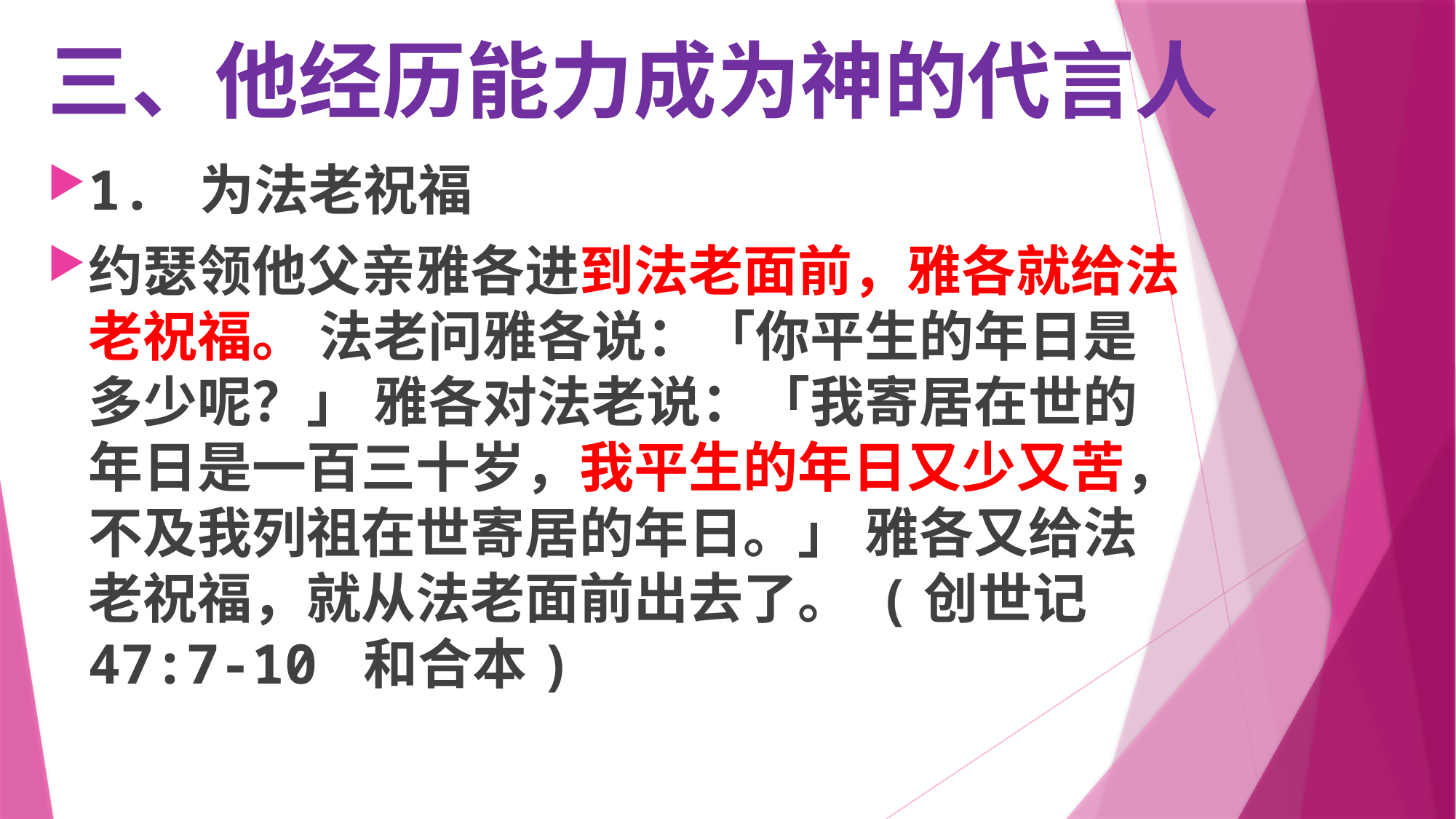

# 三、他经历能力成为神的代言人
1. 为法老祝福
约瑟领他父亲雅各进到法老面前，雅各就给法老祝福。 法老问雅各说：「你平生的年日是多少呢？」 雅各对法老说：「我寄居在世的年日是一百三十岁，我平生的年日又少又苦，不及我列祖在世寄居的年日。」 雅各又给法老祝福，就从法老面前出去了。 (创世记 47:7-10 和合本)